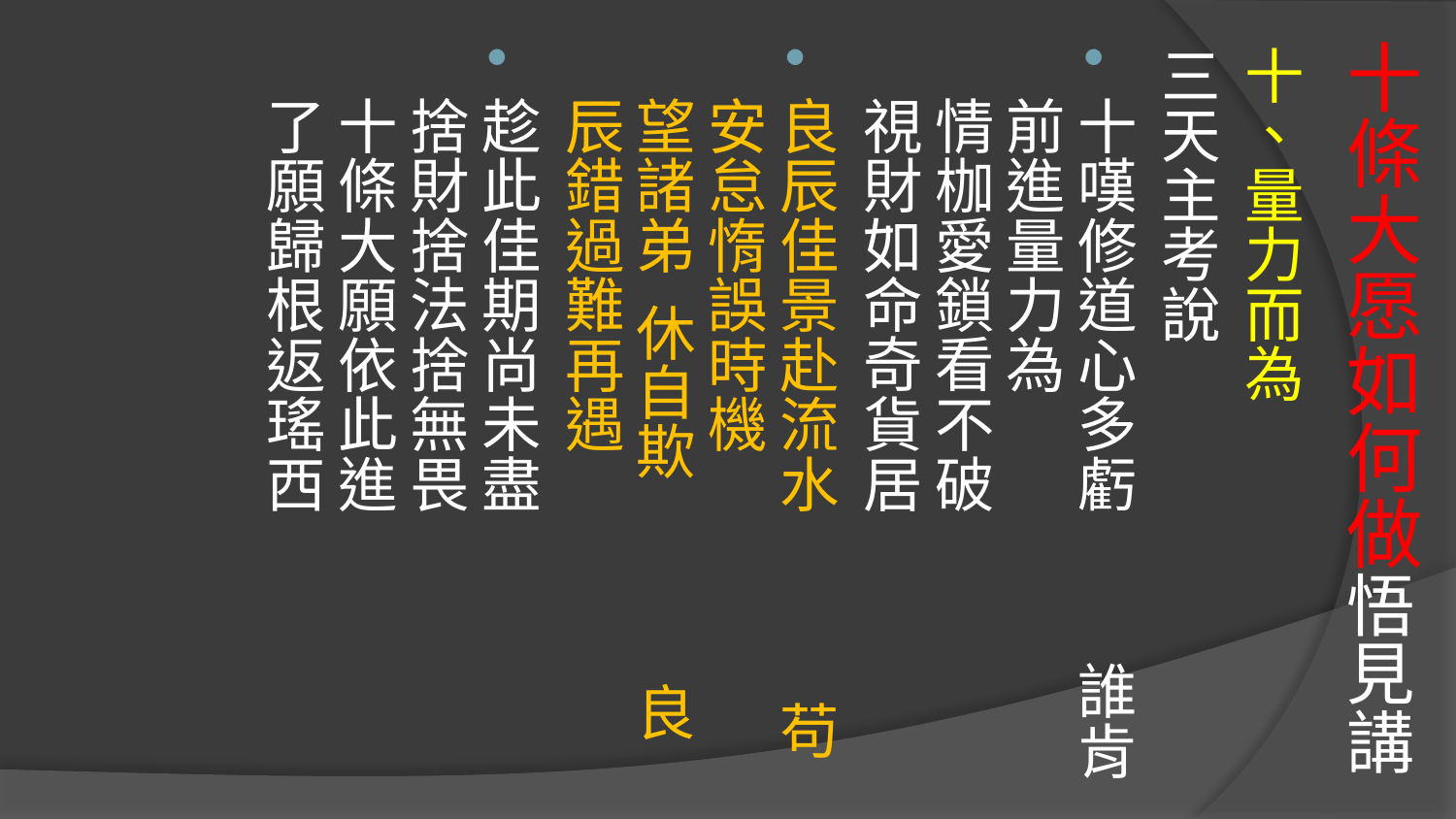

# 十條大愿如何做悟見講
十、量力而為
三天主考說
十嘆修道心多虧           誰肯前進量力為 
情枷愛鎖看不破                 視財如命奇貨居
良辰佳景赴流水              苟安怠惰誤時機 
望諸弟  休自欺               良辰錯過難再遇
趁此佳期尚未盡                捨財捨法捨無畏 
十條大願依此進                了願歸根返瑤西